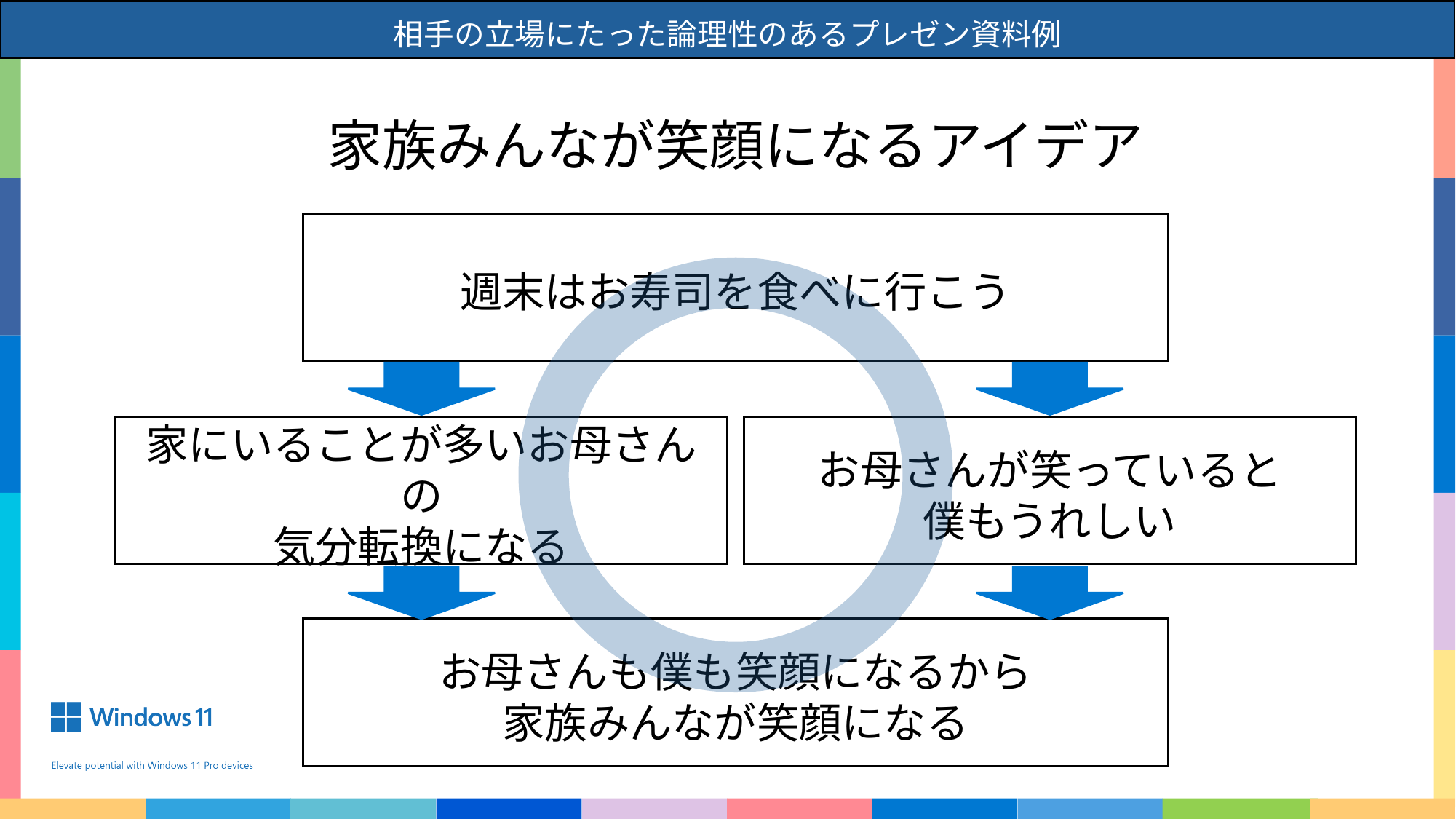

相手の立場にたった論理性のあるプレゼン資料例
家族みんなが笑顔になるアイデア
週末はお寿司を食べに行こう

家にいることが多いお母さんの
気分転換になる
お母さんが笑っていると
僕もうれしい

お母さんも僕も笑顔になるから
家族みんなが笑顔になる